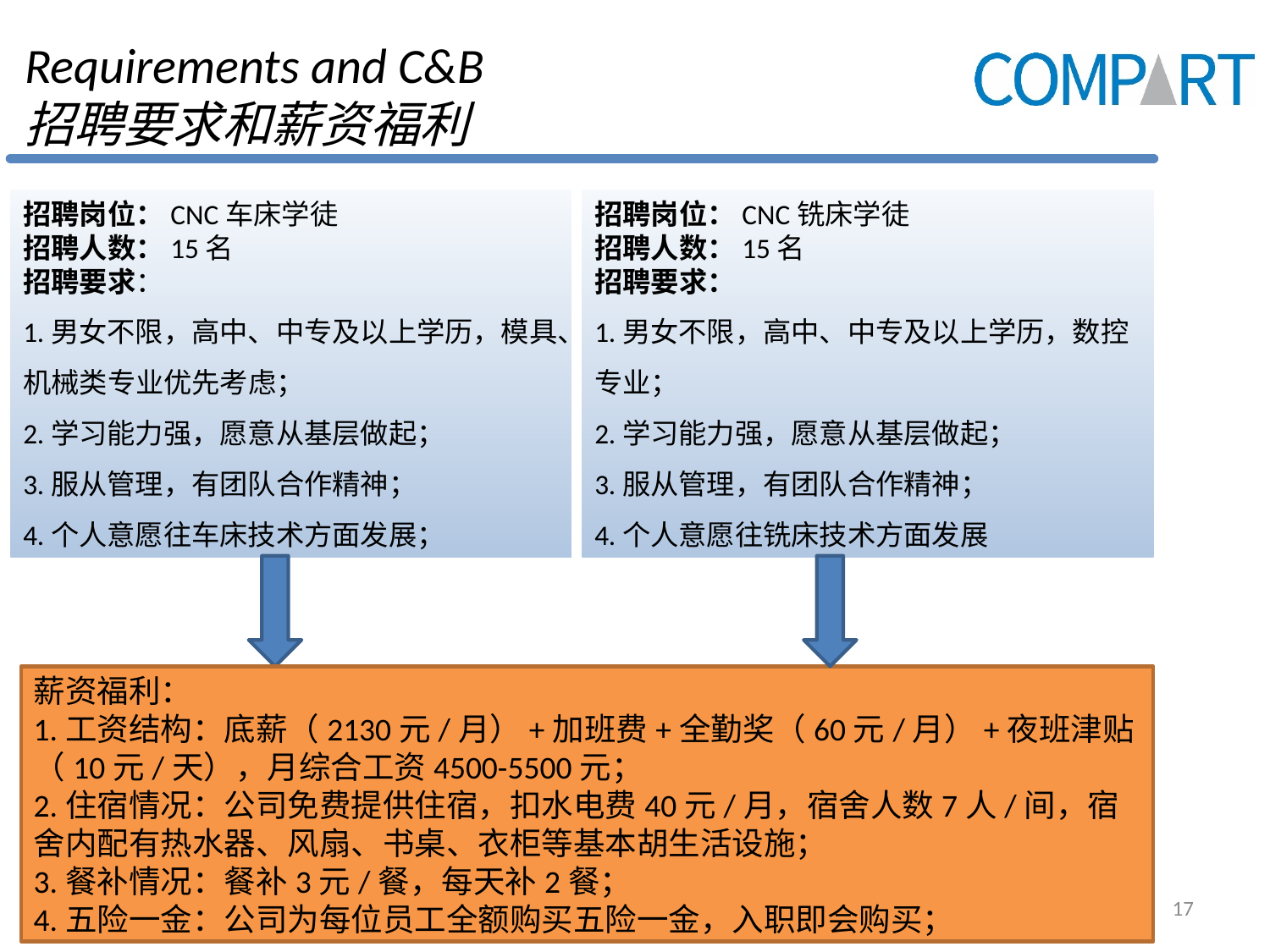

17
# Requirements and C&B 招聘要求和薪资福利
招聘岗位：CNC车床学徒
招聘人数：15名
招聘要求：
1.男女不限，高中、中专及以上学历，模具、机械类专业优先考虑；
2.学习能力强，愿意从基层做起；
3.服从管理，有团队合作精神；
4.个人意愿往车床技术方面发展；
招聘岗位：CNC铣床学徒
招聘人数：15名
招聘要求：
1.男女不限，高中、中专及以上学历，数控专业；
2.学习能力强，愿意从基层做起；
3.服从管理，有团队合作精神；
4.个人意愿往铣床技术方面发展

薪资福利：
1.工资结构：底薪（2130元/月）+加班费+全勤奖（60元/月）+夜班津贴（10元/天），月综合工资4500-5500元；
2.住宿情况：公司免费提供住宿，扣水电费40元/月，宿舍人数7人/间，宿舍内配有热水器、风扇、书桌、衣柜等基本胡生活设施；
3.餐补情况：餐补3元/餐，每天补2餐；
4.五险一金：公司为每位员工全额购买五险一金，入职即会购买；